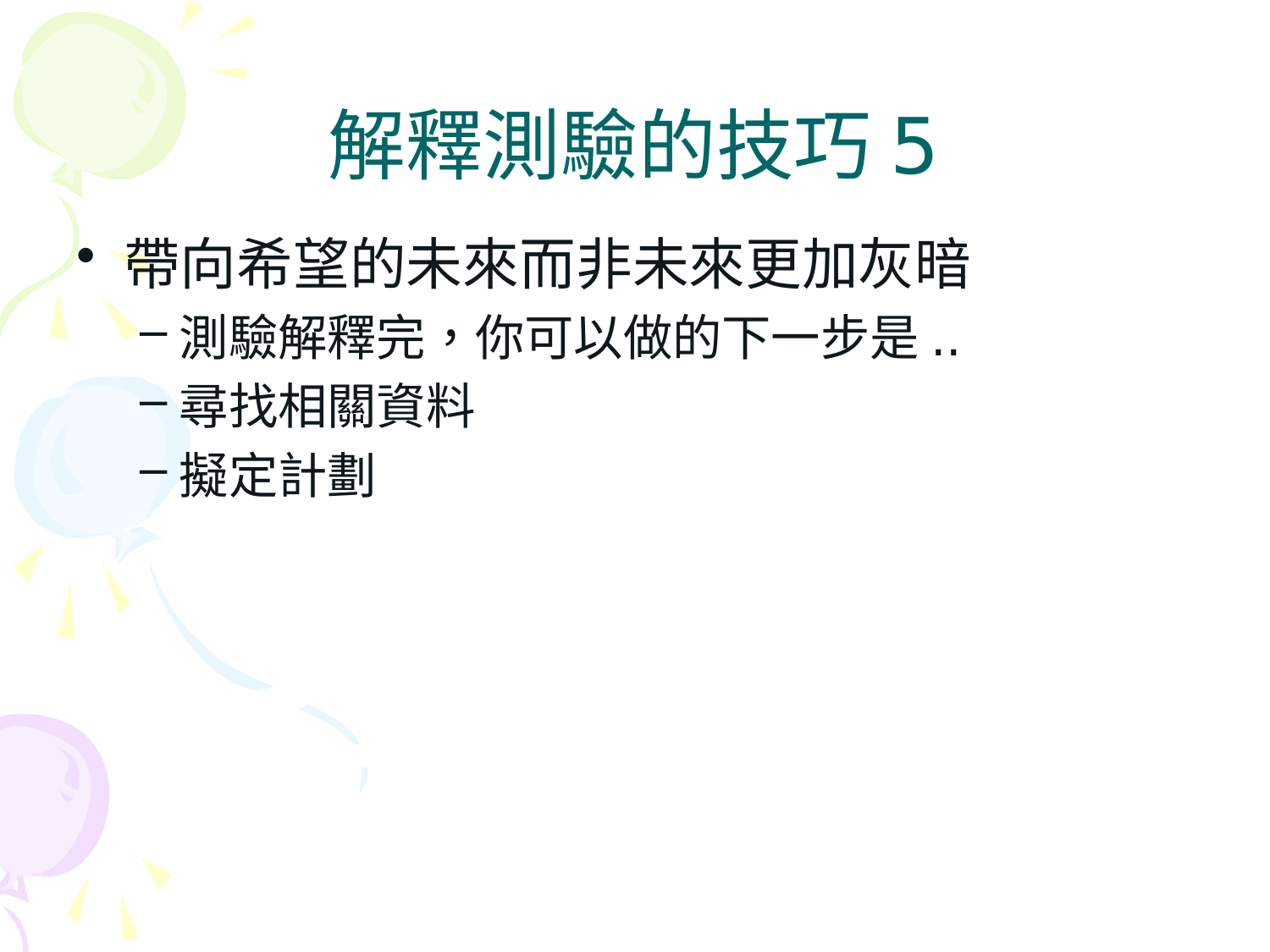

# 解釋測驗的技巧5
帶向希望的未來而非未來更加灰暗
測驗解釋完，你可以做的下一步是..
尋找相關資料
擬定計劃